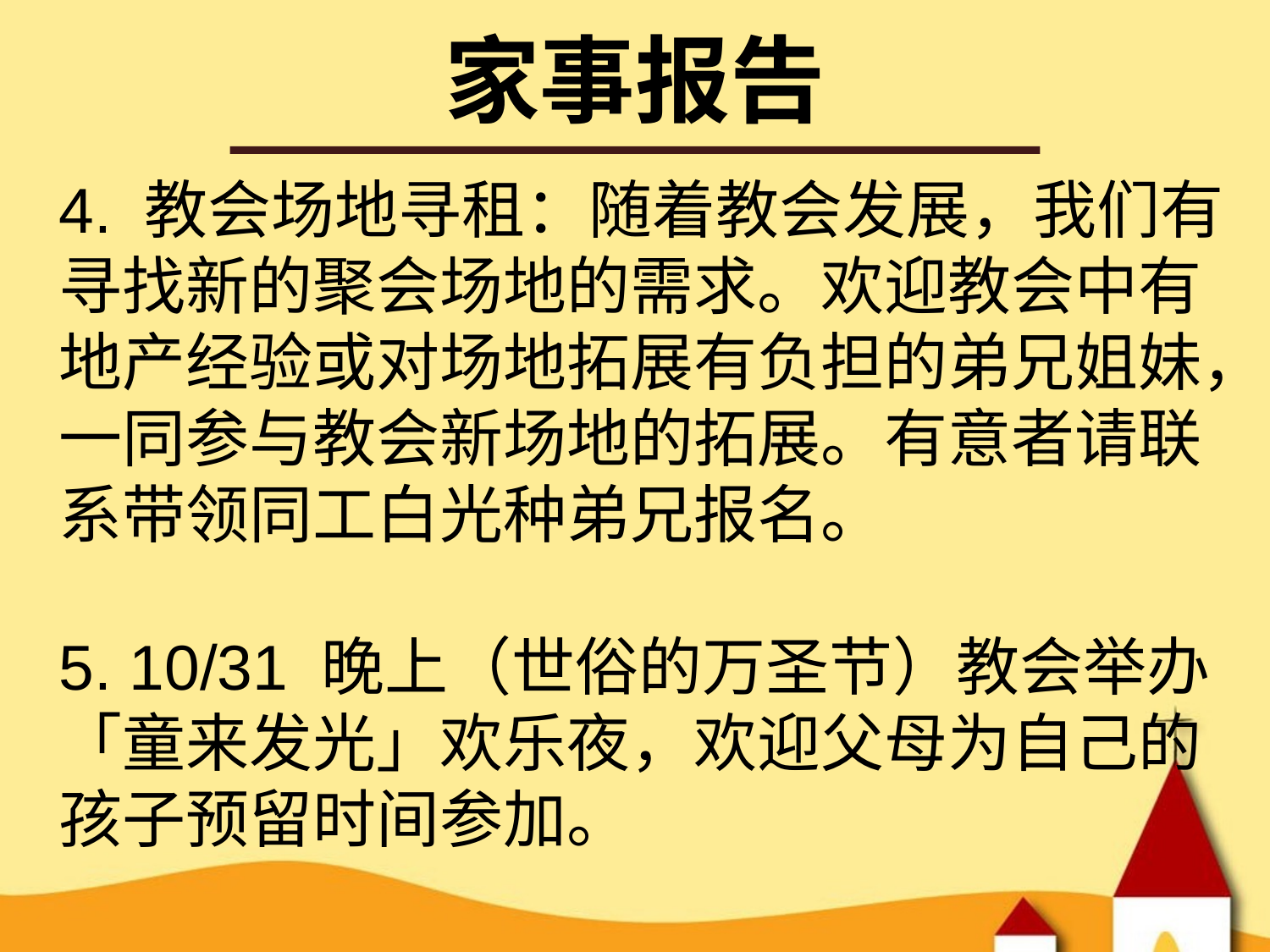

# 家事报告

4. 教会场地寻租：随着教会发展，我们有寻找新的聚会场地的需求。欢迎教会中有地产经验或对场地拓展有负担的弟兄姐妹，一同参与教会新场地的拓展。有意者请联系带领同工白光种弟兄报名。

5. 10/31 晚上（世俗的万圣节）教会举办「童来发光」欢乐夜，欢迎父母为自己的孩子预留时间参加。